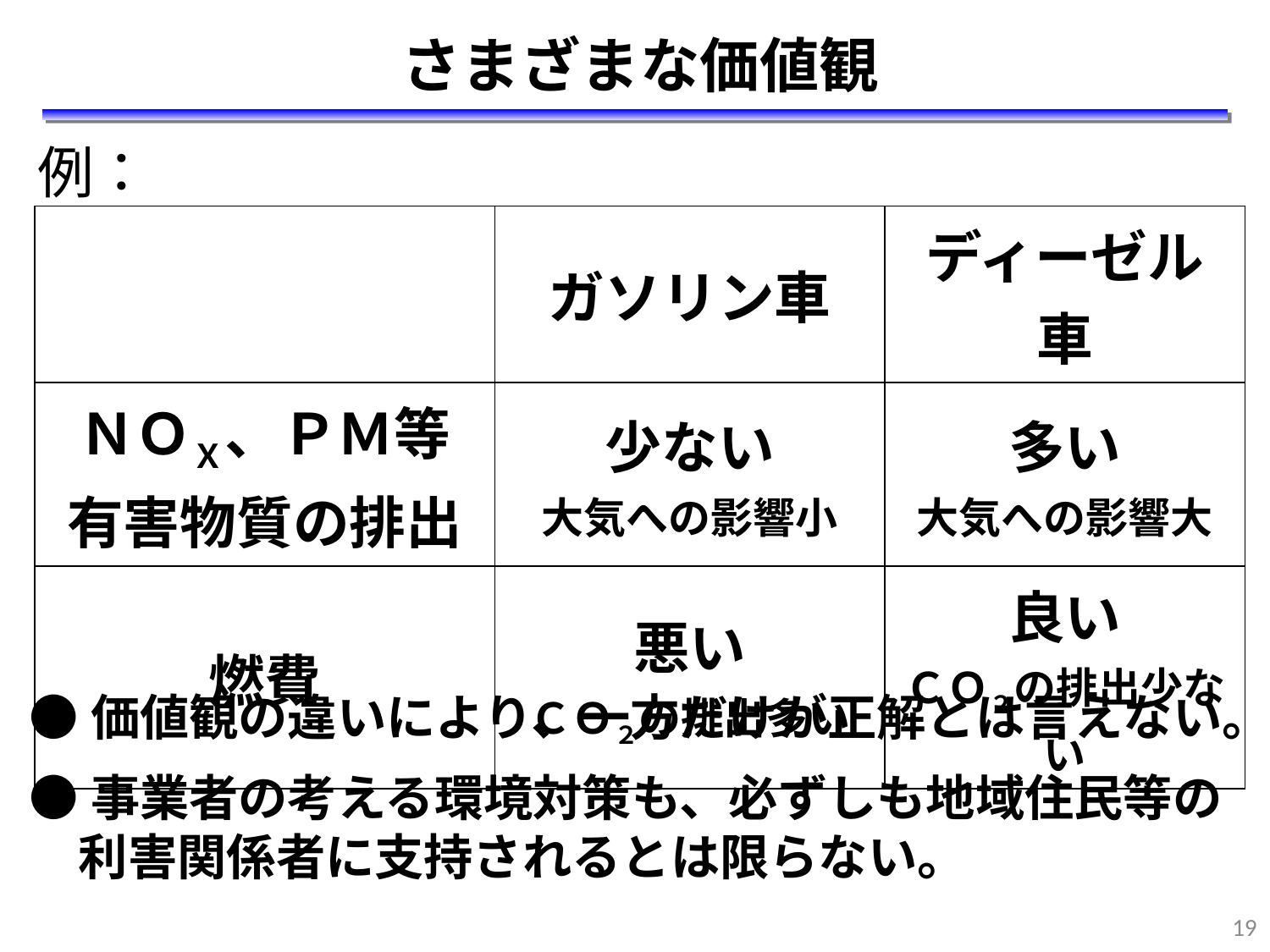

さまざまな価値観
例：
|  | ガソリン車 | ディーゼル車 |
| --- | --- | --- |
| ＮＯＸ、ＰＭ等 有害物質の排出 | 少ない 大気への影響小 | 多い 大気への影響大 |
| 燃費 | 悪い ＣＯ２の排出多い | 良い ＣＯ２の排出少ない |
●価値観の違いにより、一方だけが正解とは言えない。

●事業者の考える環境対策も、必ずしも地域住民等の
　利害関係者に支持されるとは限らない。
19